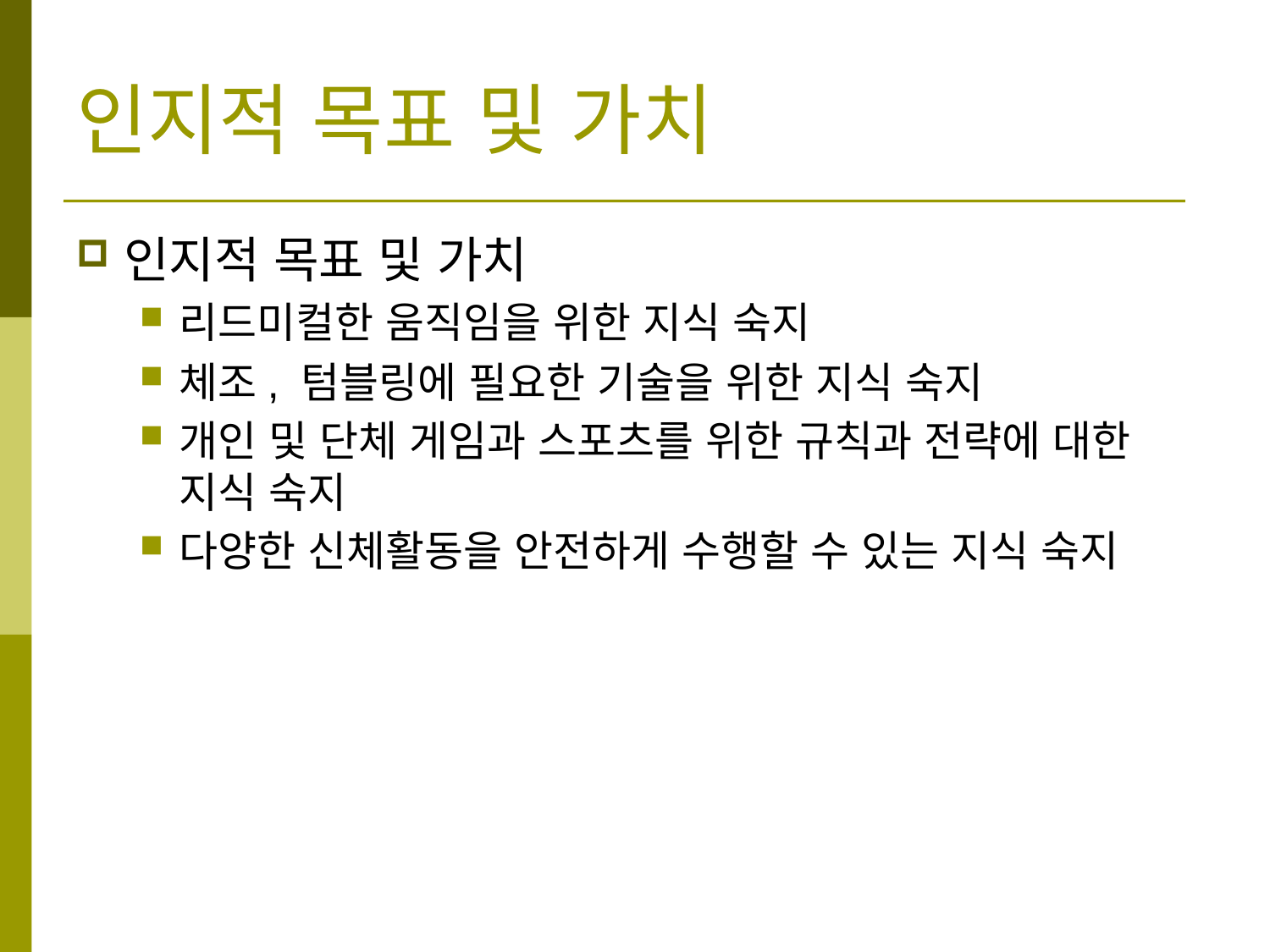

인지적 목표 및 가치
인지적 목표 및 가치
리드미컬한 움직임을 위한 지식 숙지
체조, 텀블링에 필요한 기술을 위한 지식 숙지
개인 및 단체 게임과 스포츠를 위한 규칙과 전략에 대한 지식 숙지
다양한 신체활동을 안전하게 수행할 수 있는 지식 숙지